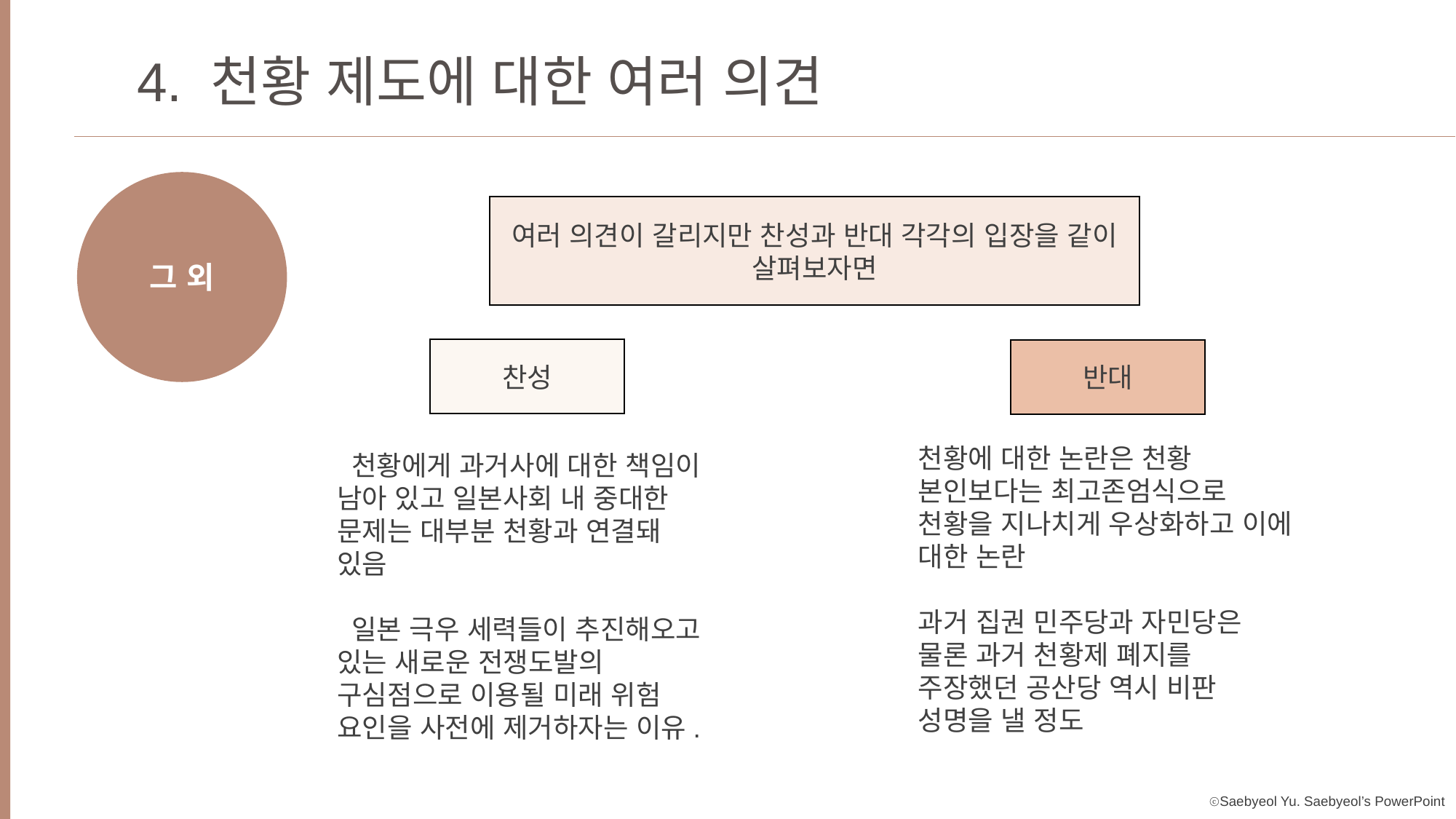

4. 천황 제도에 대한 여러 의견

여러 의견이 갈리지만 찬성과 반대 각각의 입장을 같이 살펴보자면
그 외
찬성
반대
천황에 대한 논란은 천황 본인보다는 최고존엄식으로 천황을 지나치게 우상화하고 이에 대한 논란

과거 집권 민주당과 자민당은 물론 과거 천황제 폐지를 주장했던 공산당 역시 비판 성명을 낼 정도
 천황에게 과거사에 대한 책임이 남아 있고 일본사회 내 중대한 문제는 대부분 천황과 연결돼 있음

 일본 극우 세력들이 추진해오고 있는 새로운 전쟁도발의 구심점으로 이용될 미래 위험 요인을 사전에 제거하자는 이유.
일본 국민
그 외